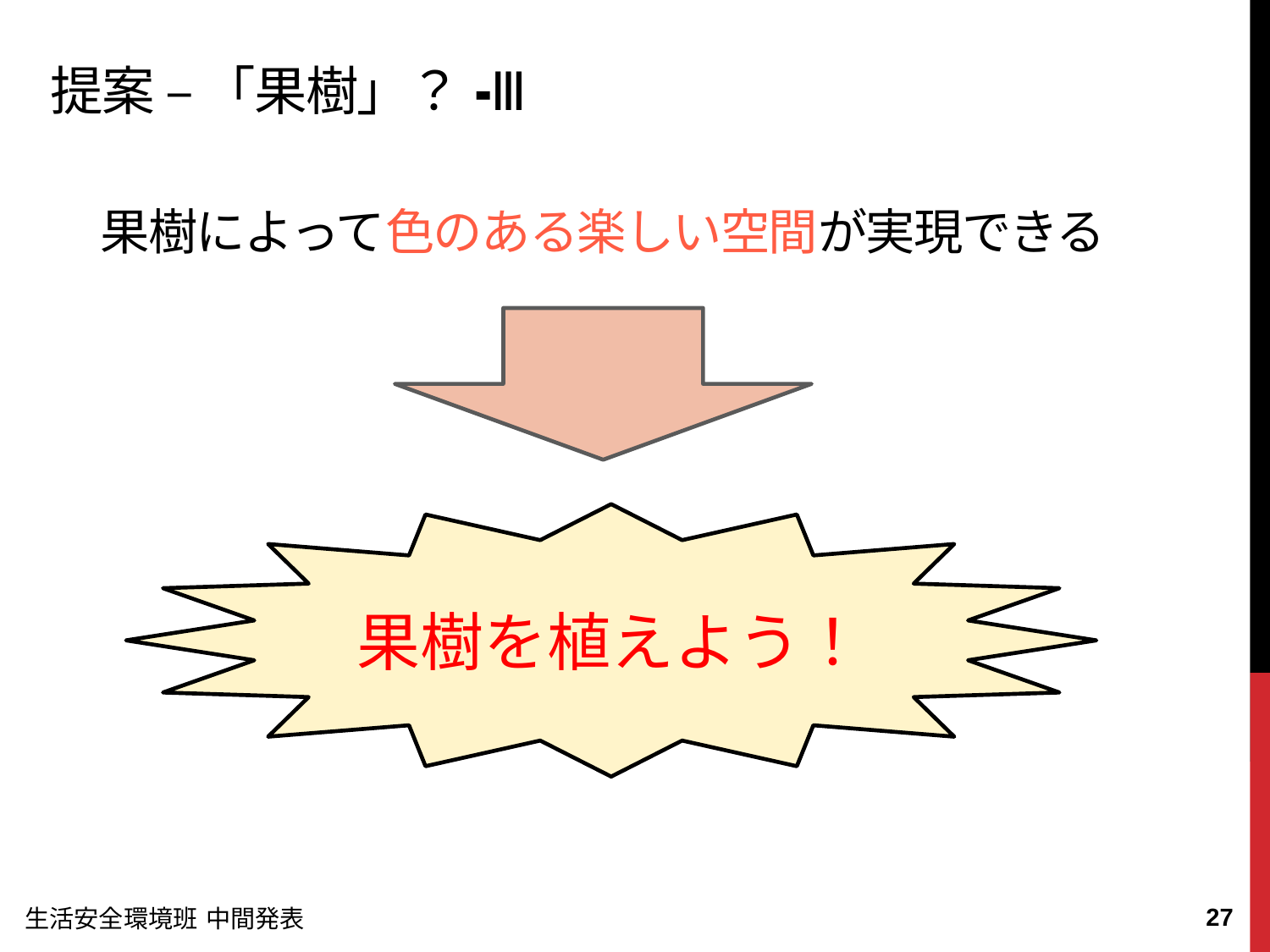

提案 – 「果樹」？-Ⅲ
# 果樹によって色のある楽しい空間が実現できる

果樹を植えよう！
27
生活安全環境班 中間発表